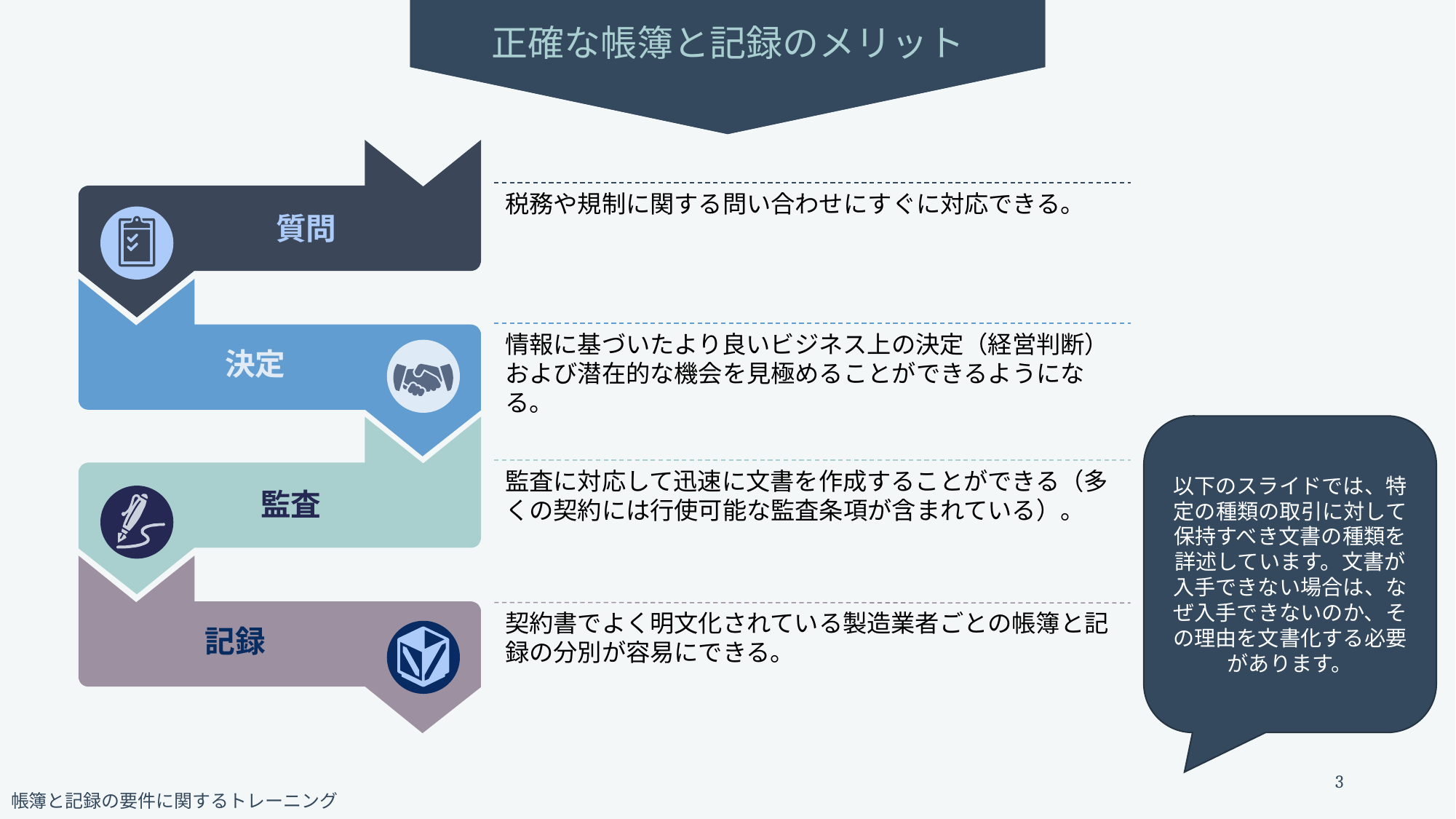

正確な帳簿と記録のメリット

質問

決定

監査

記録
税務や規制に関する問い合わせにすぐに対応できる。
情報に基づいたより良いビジネス上の決定（経営判断）および潜在的な機会を見極めることができるようになる。
監査に対応して迅速に文書を作成することができる（多くの契約には行使可能な監査条項が含まれている）。
契約書でよく明文化されている製造業者ごとの帳簿と記録の分別が容易にできる。

以下のスライドでは、特定の種類の取引に対して保持すべき文書の種類を詳述しています。文書が入手できない場合は、なぜ入手できないのか、その理由を文書化する必要があります。

3